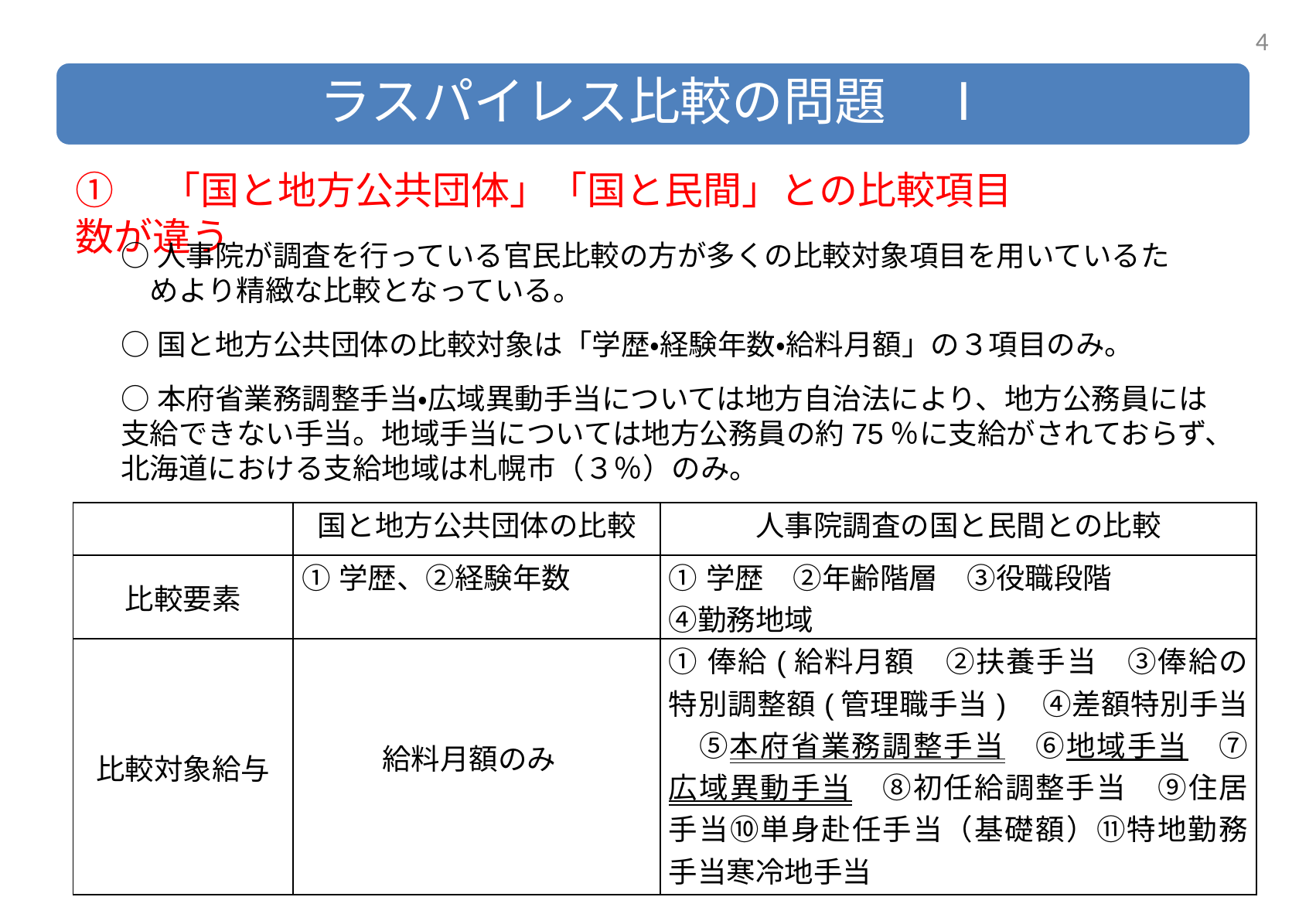

4
ラスパイレス比較の問題　Ⅰ
①　「国と地方公共団体」「国と民間」との比較項目数が違う

○人事院が調査を行っている官民比較の方が多くの比較対象項目を用いているた
　めより精緻な比較となっている。

○国と地方公共団体の比較対象は「学歴・経験年数・給料月額」の３項目のみ。

○本府省業務調整手当・広域異動手当については地方自治法により、地方公務員には支給できない手当。地域手当については地方公務員の約75％に支給がされておらず、北海道における支給地域は札幌市（３％）のみ。
|  | 国と地方公共団体の比較 | 人事院調査の国と民間との比較 |
| --- | --- | --- |
| 比較要素 | ①学歴、②経験年数 | ①学歴　②年齢階層　③役職段階　　　　④勤務地域 |
| 比較対象給与 | 給料月額のみ | ①俸給(給料月額　②扶養手当　③俸給の特別調整額(管理職手当)　④差額特別手当　⑤本府省業務調整手当　⑥地域手当　⑦広域異動手当　⑧初任給調整手当　⑨住居手当⑩単身赴任手当（基礎額）⑪特地勤務手当寒冷地手当 |